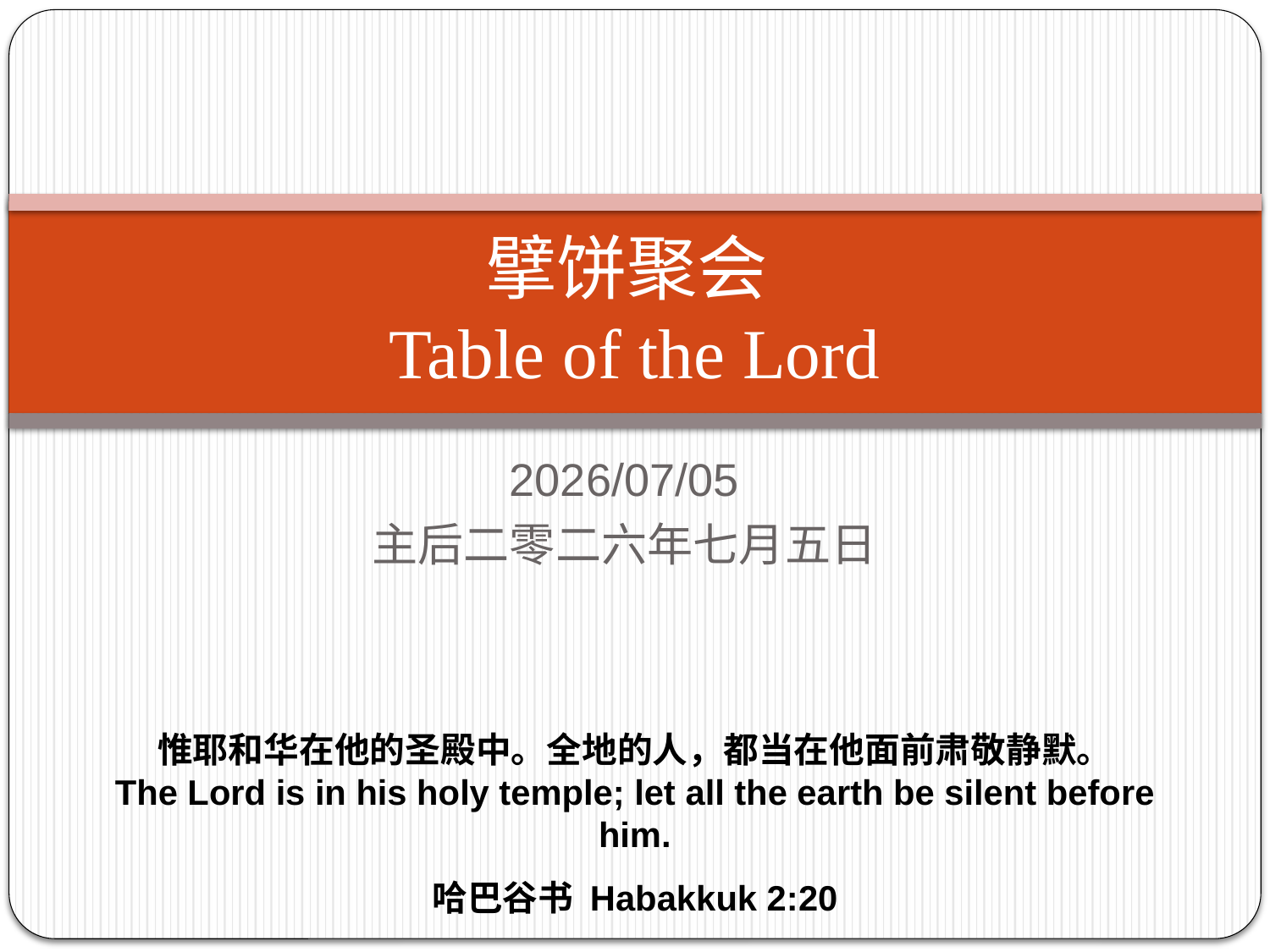

# 擘饼聚会 Table of the Lord
2026/07/05
主后二零二六年七月五日

惟耶和华在他的圣殿中。全地的人，都当在他面前肃敬静默。
The Lord is in his holy temple; let all the earth be silent before him.
哈巴谷书 Habakkuk 2:20